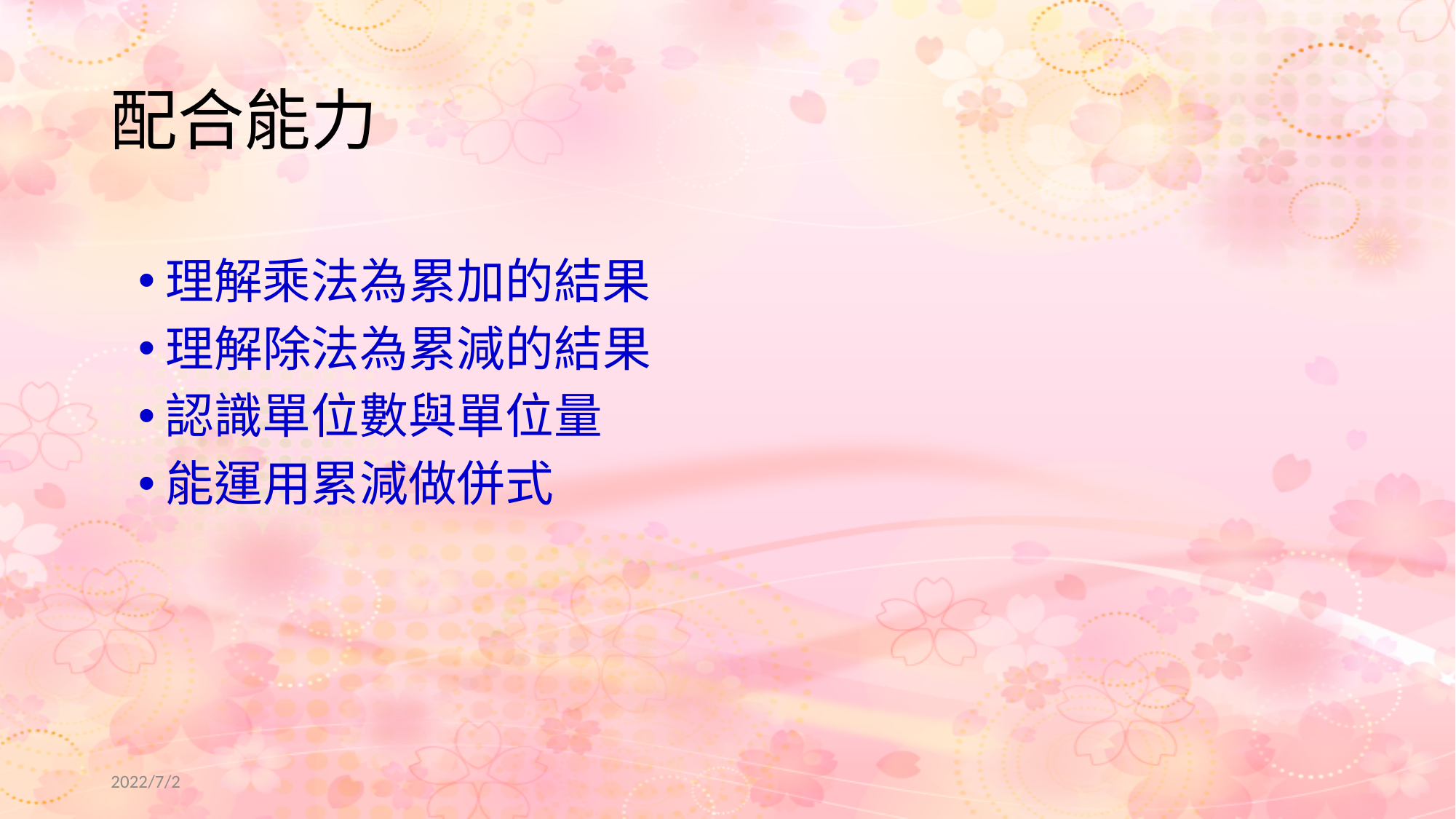

# 配合能力
理解乘法為累加的結果
理解除法為累減的結果
認識單位數與單位量
能運用累減做併式
2022/7/2